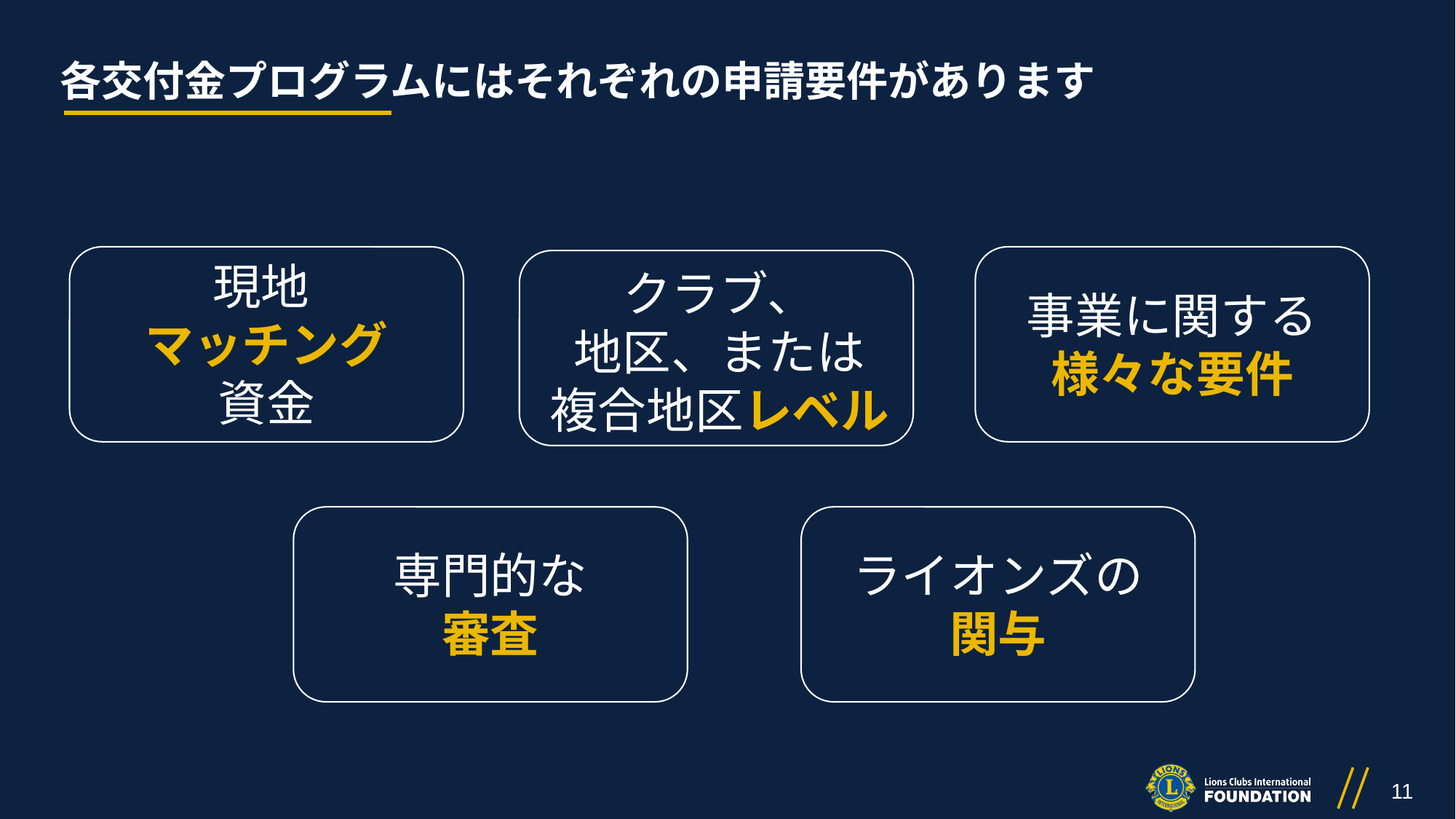

# 各交付金プログラムにはそれぞれの申請要件があります

現地
マッチング
資金

クラブ、
地区、または
複合地区レベル
事業に関する
様々な要件

専門的な
審査
ライオンズの
関与